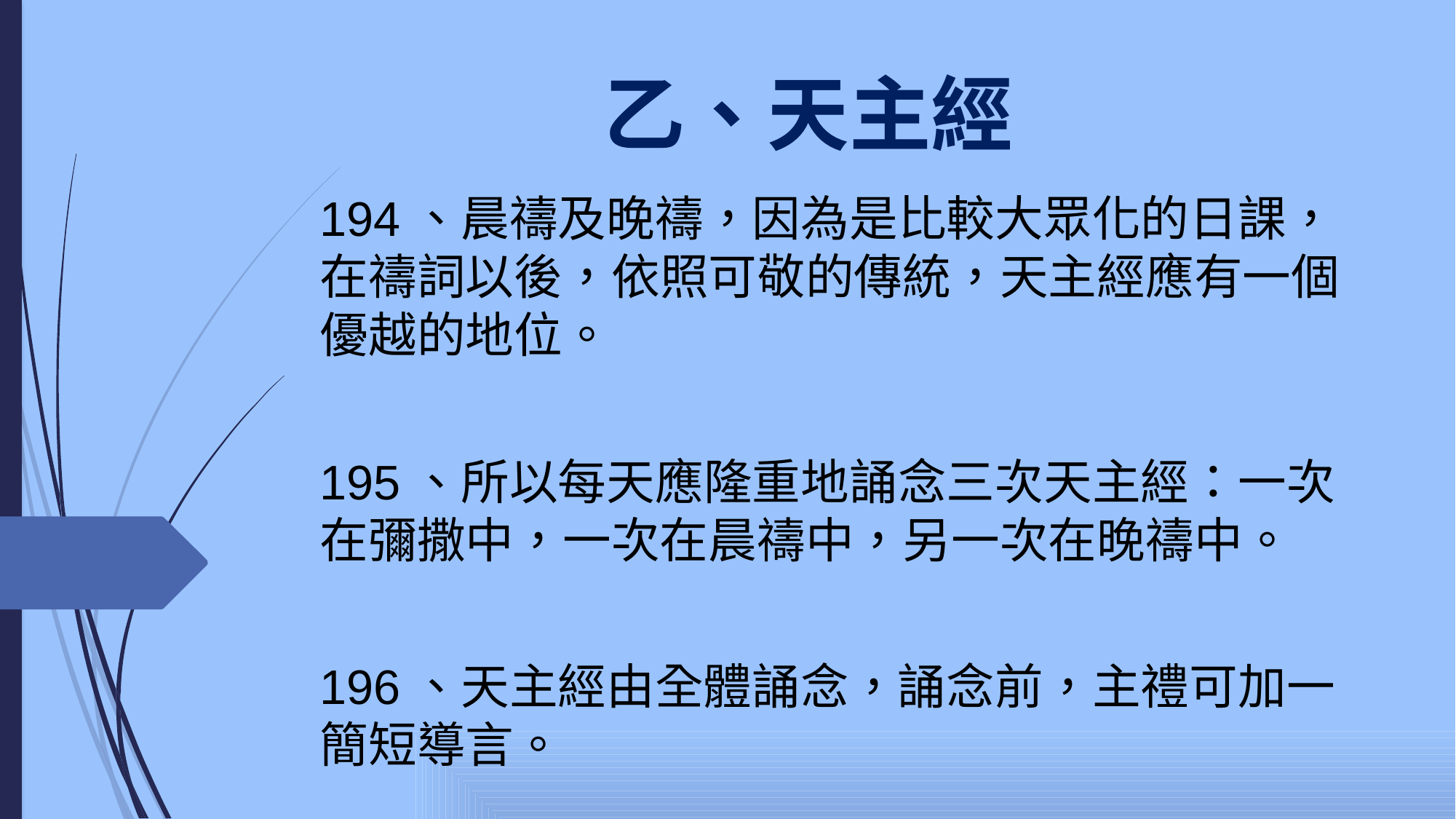

# 乙、天主經
194、晨禱及晚禱，因為是比較大眾化的日課，在禱詞以後，依照可敬的傳統，天主經應有一個優越的地位。

195、所以每天應隆重地誦念三次天主經：一次在彌撒中，一次在晨禱中，另一次在晚禱中。

196、天主經由全體誦念，誦念前，主禮可加一簡短導言。